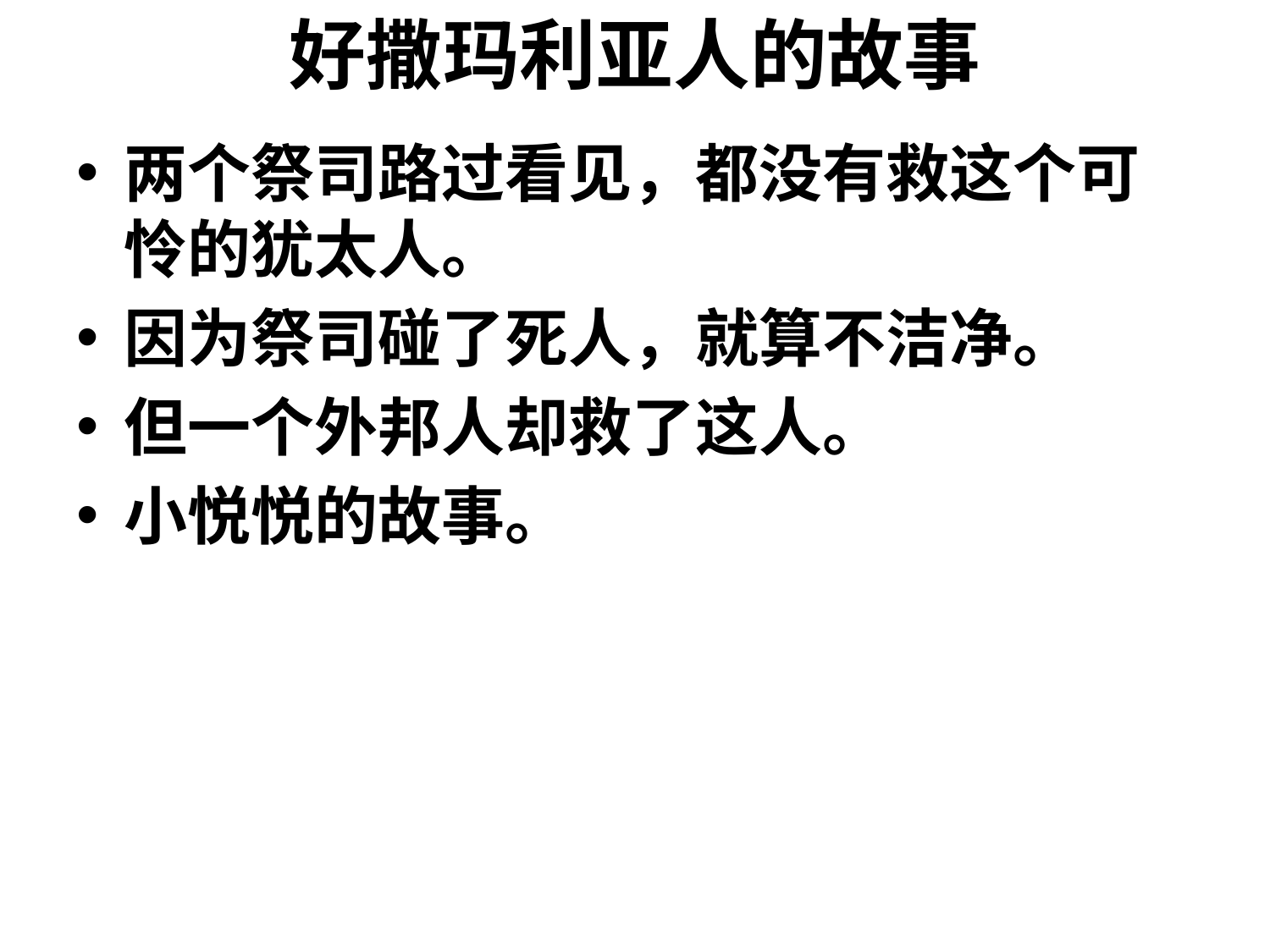

# 好撒玛利亚人的故事
两个祭司路过看见，都没有救这个可怜的犹太人。
因为祭司碰了死人，就算不洁净。
但一个外邦人却救了这人。
小悦悦的故事。